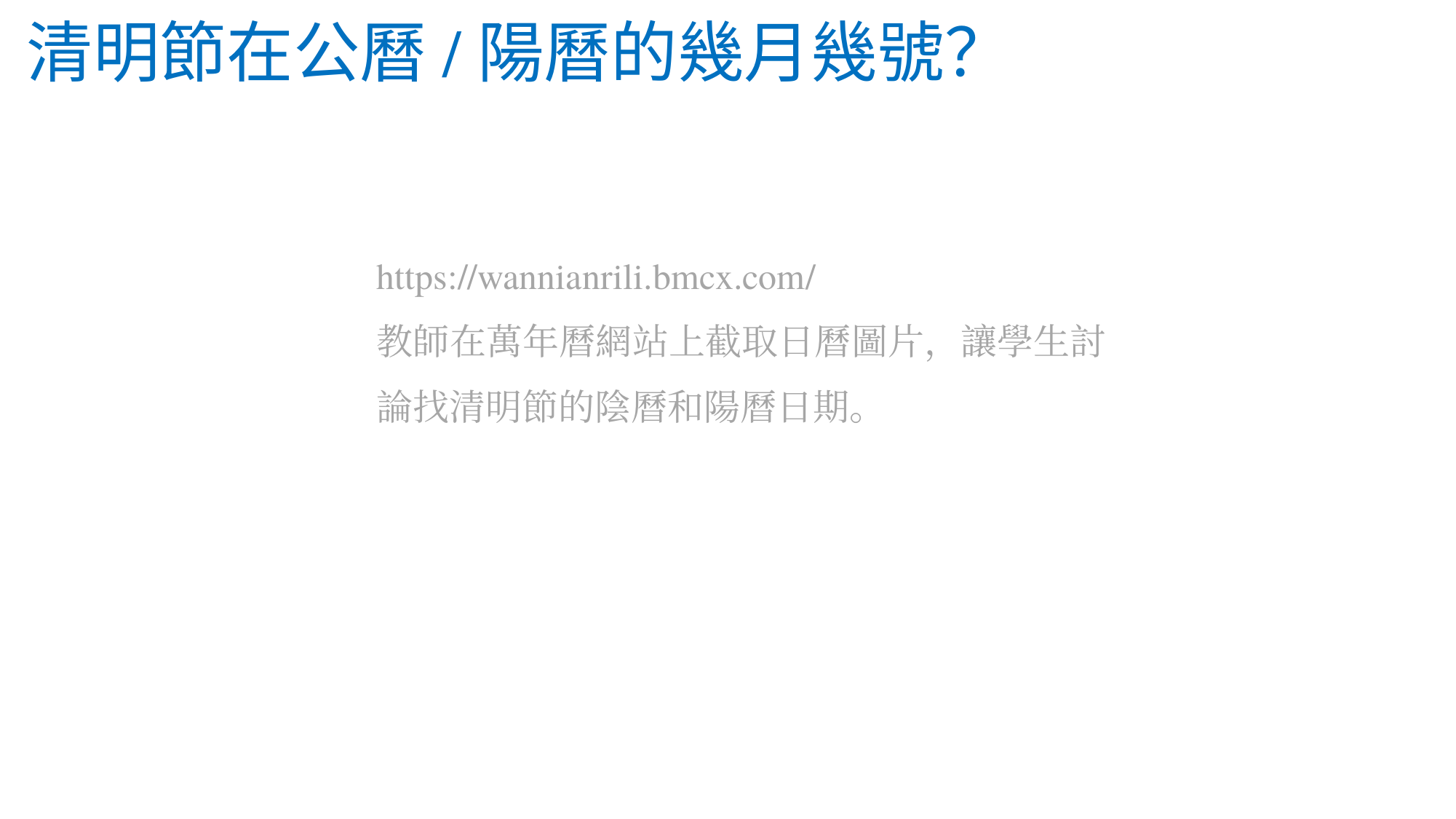

清明節在公曆/陽曆的幾月幾號？
https://wannianrili.bmcx.com/
教師在萬年曆網站上截取日曆圖片，讓學生討論找清明節的陰曆和陽曆日期。